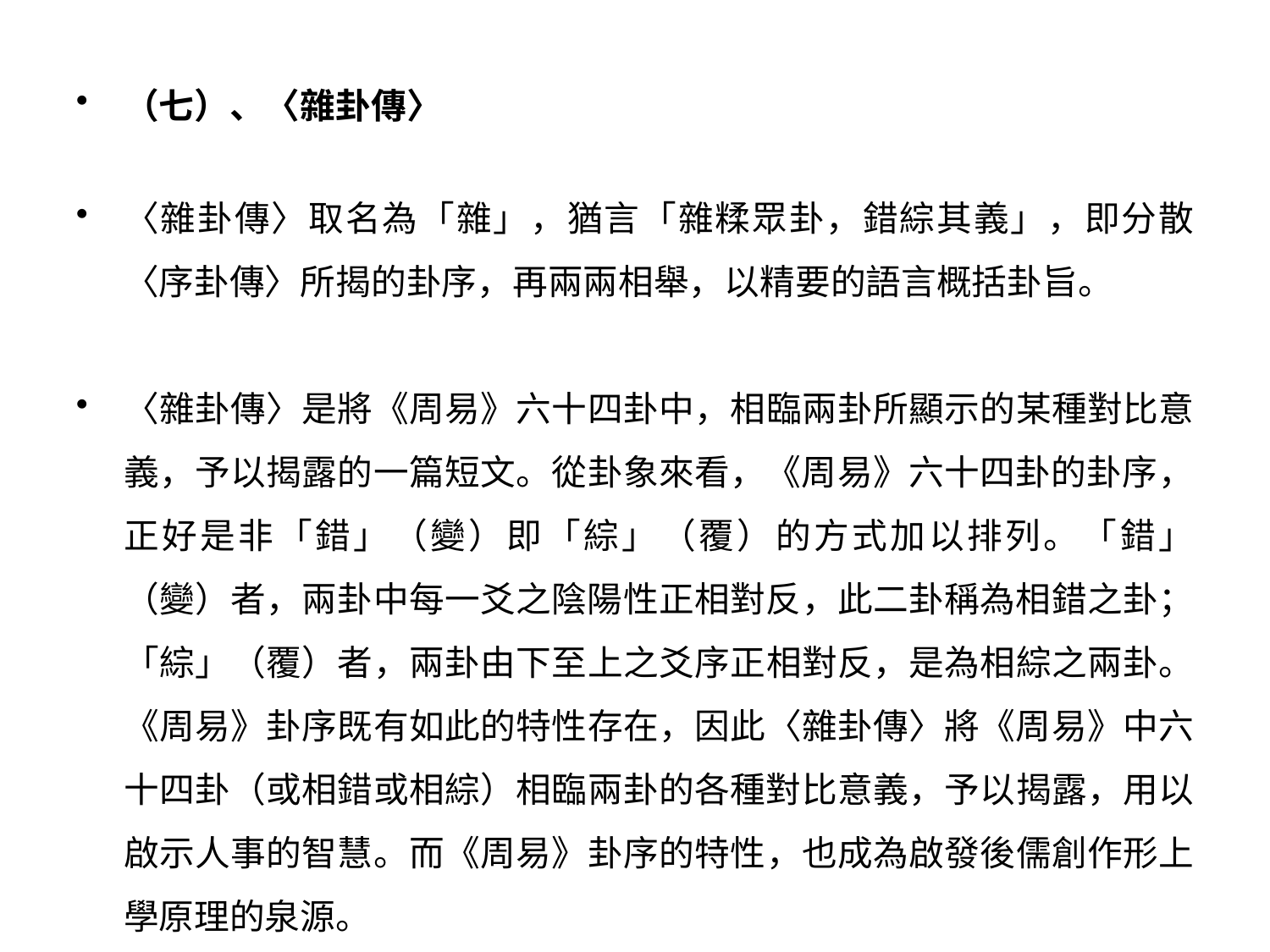

（七）、〈雜卦傳〉

〈雜卦傳〉取名為「雜」，猶言「雜糅眾卦，錯綜其義」，即分散〈序卦傳〉所揭的卦序，再兩兩相舉，以精要的語言概括卦旨。

〈雜卦傳〉是將《周易》六十四卦中，相臨兩卦所顯示的某種對比意義，予以揭露的一篇短文。從卦象來看，《周易》六十四卦的卦序，正好是非「錯」（變）即「綜」（覆）的方式加以排列。「錯」（變）者，兩卦中每一爻之陰陽性正相對反，此二卦稱為相錯之卦；「綜」（覆）者，兩卦由下至上之爻序正相對反，是為相綜之兩卦。《周易》卦序既有如此的特性存在，因此〈雜卦傳〉將《周易》中六十四卦（或相錯或相綜）相臨兩卦的各種對比意義，予以揭露，用以啟示人事的智慧。而《周易》卦序的特性，也成為啟發後儒創作形上學原理的泉源。